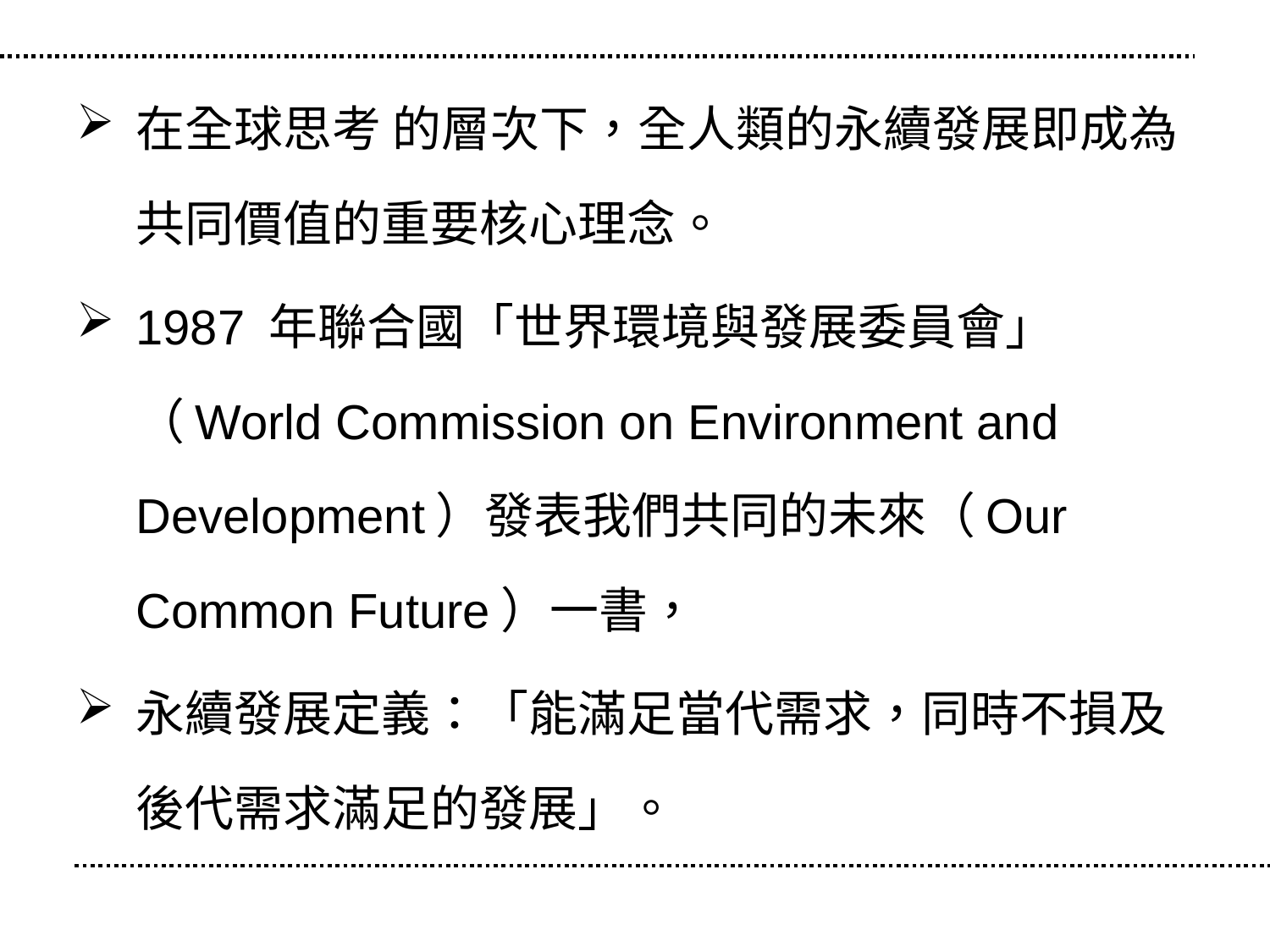

在全球思考 的層次下，全人類的永續發展即成為共同價值的重要核心理念。
1987 年聯合國「世界環境與發展委員會」（World Commission on Environment and Development）發表我們共同的未來（Our Common Future）一書，
永續發展定義：「能滿足當代需求，同時不損及後代需求滿足的發展」。